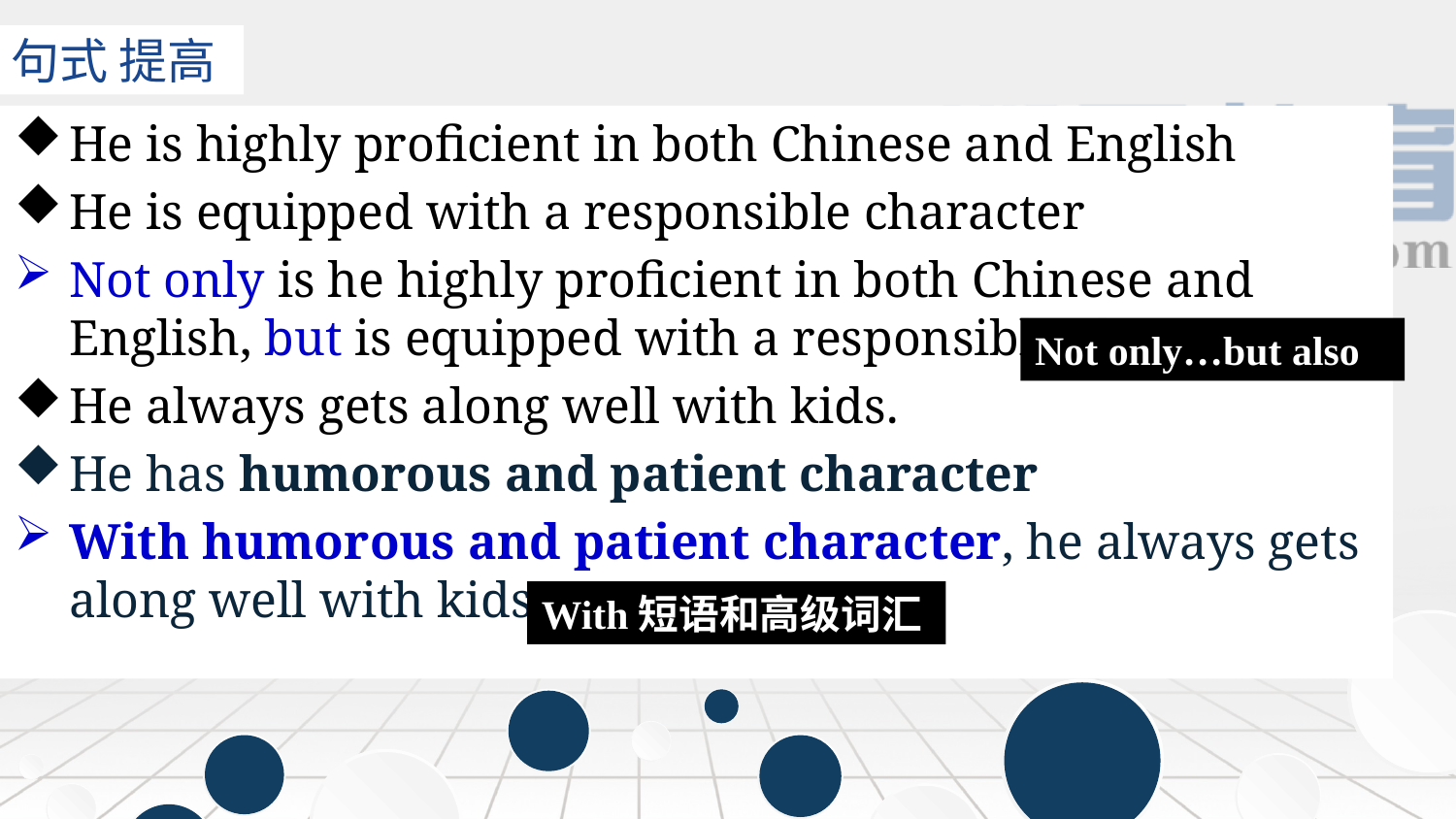

句式 提高
He is highly proficient in both Chinese and English
He is equipped with a responsible character
Not only is he highly proficient in both Chinese and English, but is equipped with a responsible character.
He always gets along well with kids.
He has humorous and patient character
With humorous and patient character, he always gets along well with kids.
Not only…but also
With短语和高级词汇